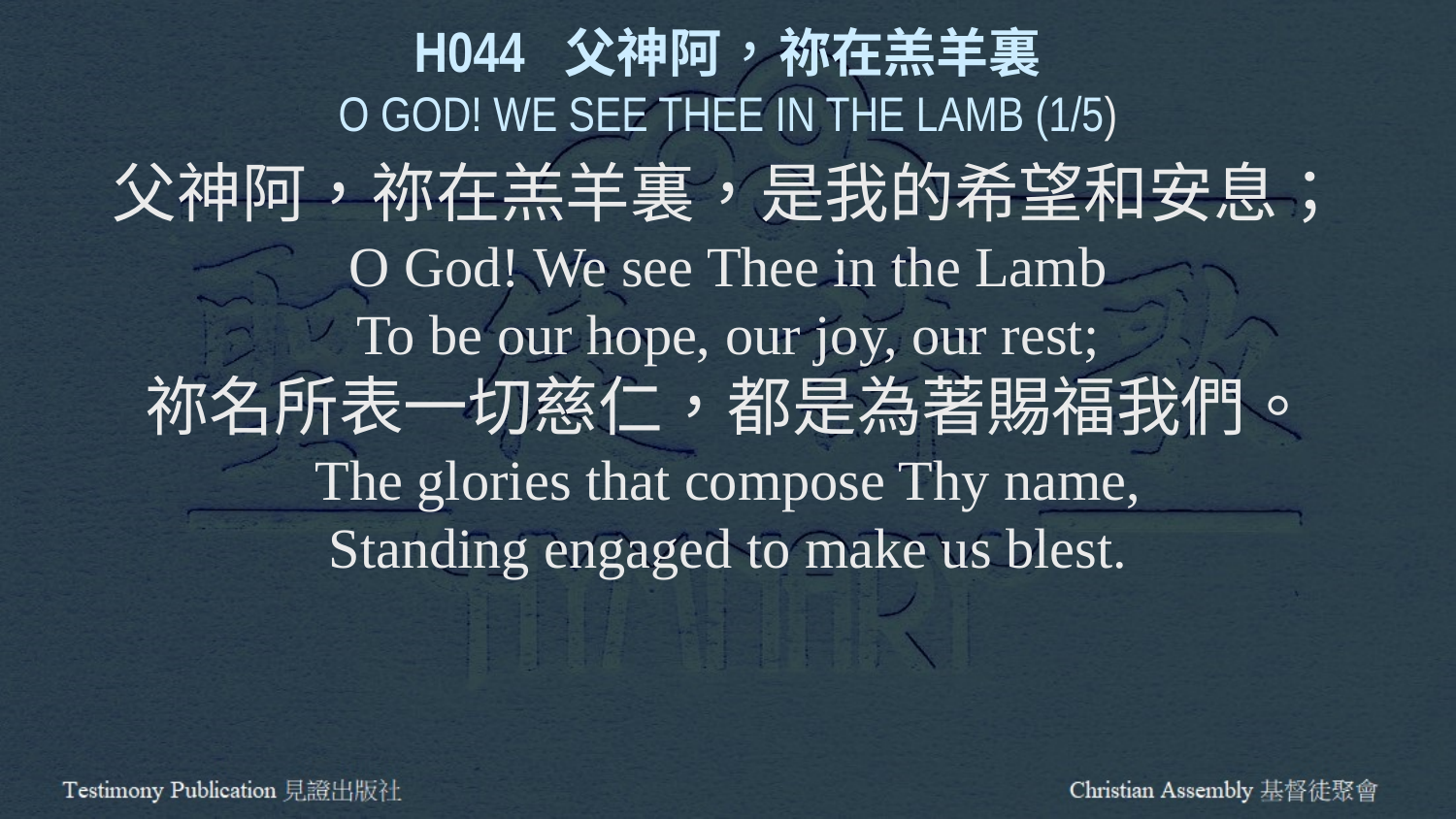

H044  父神阿，祢在羔羊裏
O GOD! WE SEE THEE IN THE LAMB (1/5)
父神阿，祢在羔羊裏，是我的希望和安息；
O God! We see Thee in the Lamb
To be our hope, our joy, our rest;
祢名所表一切慈仁，都是為著賜福我們。
The glories that compose Thy name,
Standing engaged to make us blest.